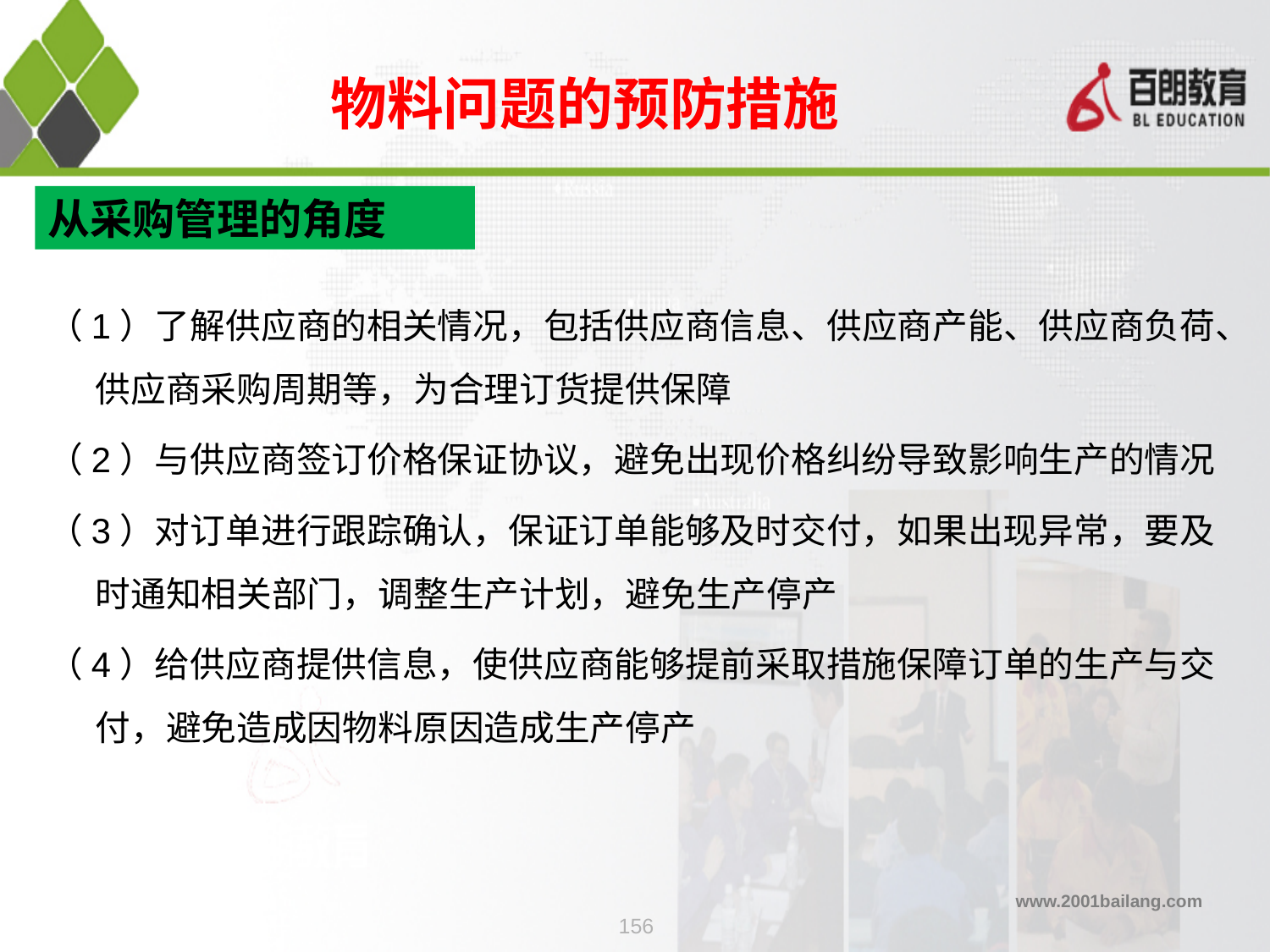

# 物料问题的预防措施
从采购管理的角度
（1）了解供应商的相关情况，包括供应商信息、供应商产能、供应商负荷、供应商采购周期等，为合理订货提供保障
（2）与供应商签订价格保证协议，避免出现价格纠纷导致影响生产的情况
（3）对订单进行跟踪确认，保证订单能够及时交付，如果出现异常，要及时通知相关部门，调整生产计划，避免生产停产
（4）给供应商提供信息，使供应商能够提前采取措施保障订单的生产与交付，避免造成因物料原因造成生产停产
156